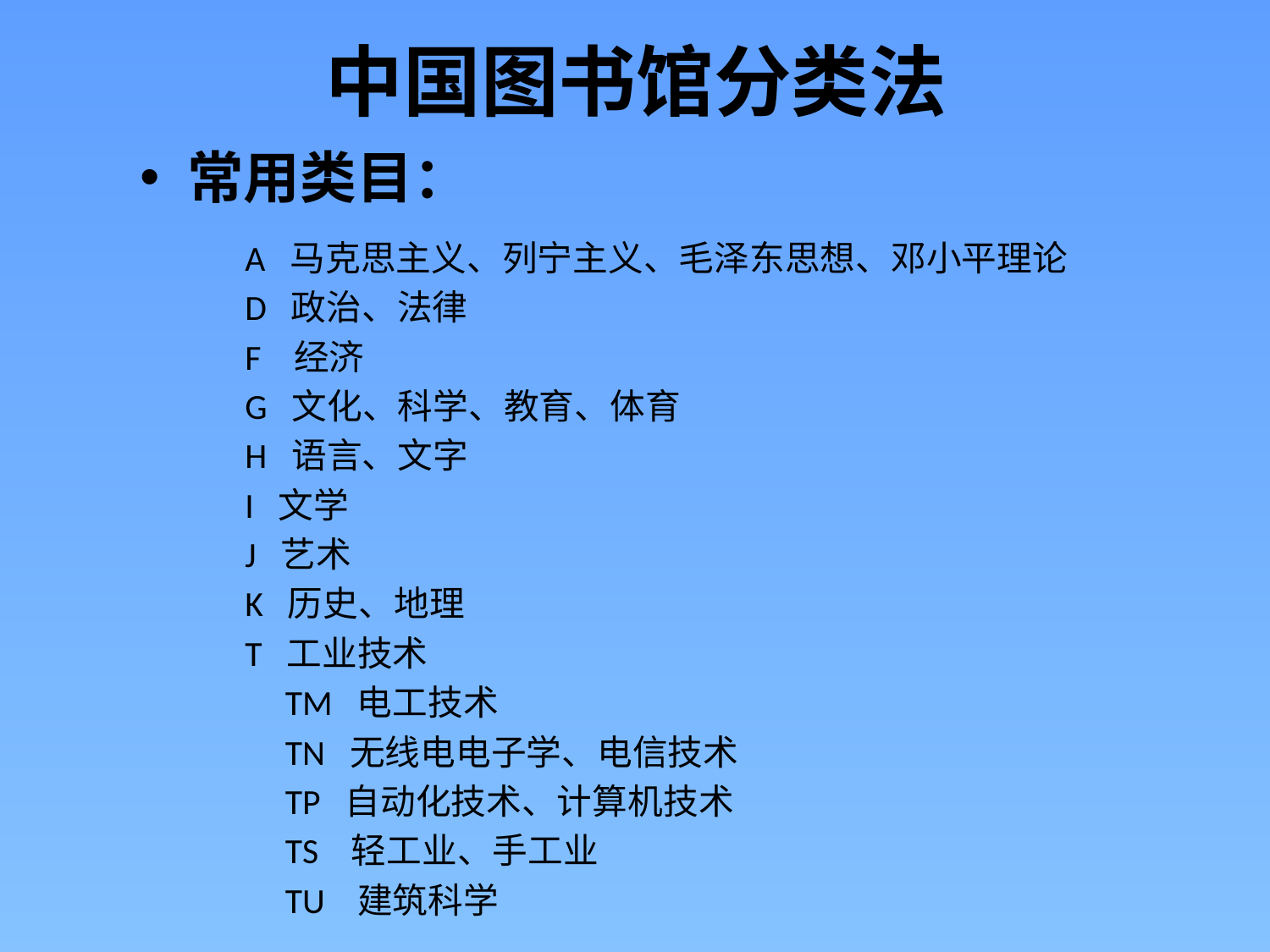

# 中国图书馆分类法
常用类目：
A  马克思主义、列宁主义、毛泽东思想、邓小平理论
D  政治、法律
F   经济
G  文化、科学、教育、体育
H  语言、文字
I  文学
J  艺术
K  历史、地理
T  工业技术
     TM  电工技术
     TN  无线电电子学、电信技术
     TP  自动化技术、计算机技术
     TS   轻工业、手工业
     TU   建筑科学